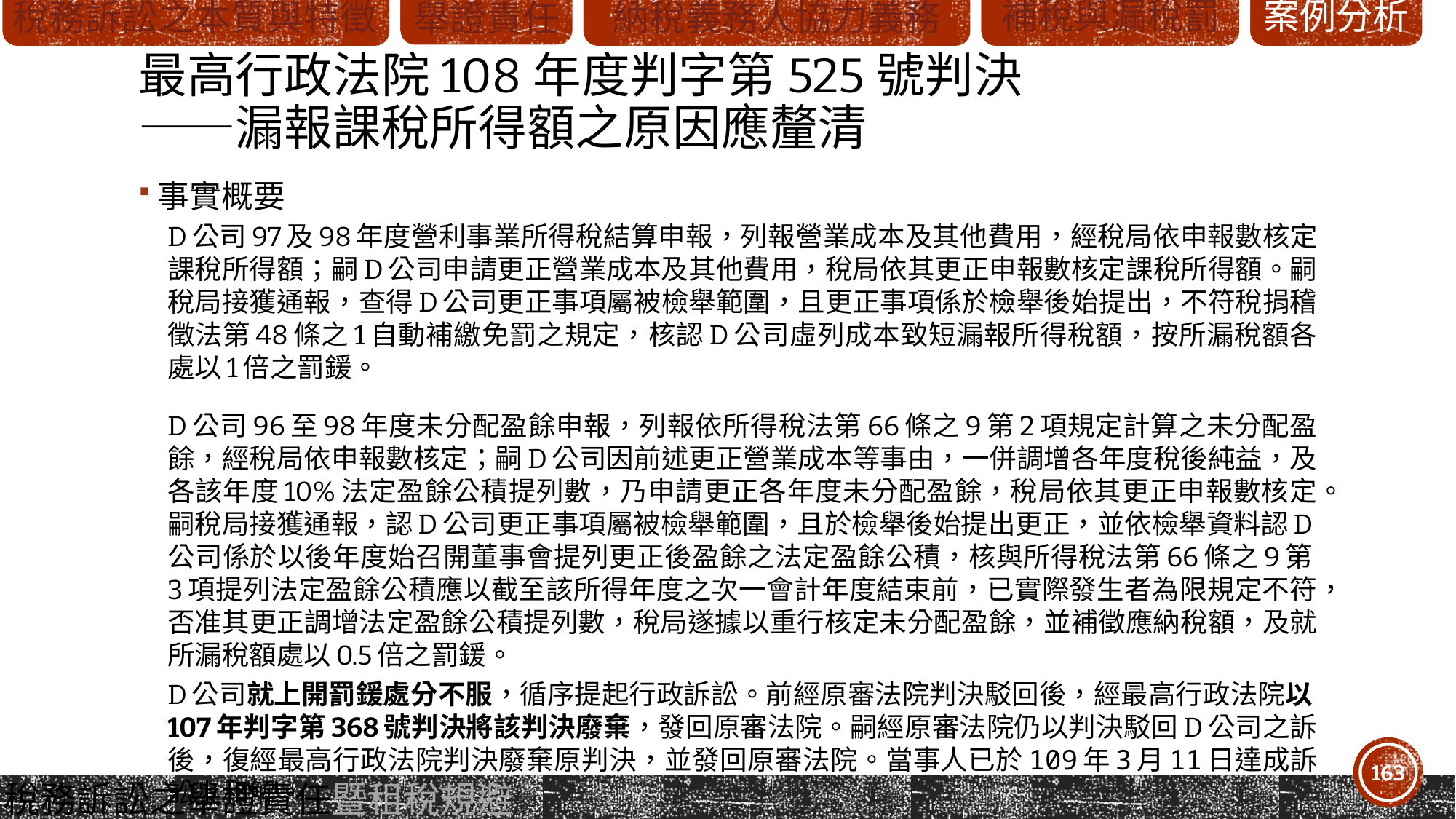

# 最高行政法院108年度判字第525號判決 ——漏報課稅所得額之原因應釐清
事實概要
D公司97及98年度營利事業所得稅結算申報，列報營業成本及其他費用，經稅局依申報數核定課稅所得額；嗣D公司申請更正營業成本及其他費用，稅局依其更正申報數核定課稅所得額。嗣稅局接獲通報，查得D公司更正事項屬被檢舉範圍，且更正事項係於檢舉後始提出，不符稅捐稽徵法第48條之1自動補繳免罰之規定，核認D公司虛列成本致短漏報所得稅額，按所漏稅額各處以1倍之罰鍰。

D公司96至98年度未分配盈餘申報，列報依所得稅法第66條之9第2項規定計算之未分配盈餘，經稅局依申報數核定；嗣D公司因前述更正營業成本等事由，一併調增各年度稅後純益，及各該年度10%法定盈餘公積提列數，乃申請更正各年度未分配盈餘，稅局依其更正申報數核定。嗣稅局接獲通報，認D公司更正事項屬被檢舉範圍，且於檢舉後始提出更正，並依檢舉資料認D公司係於以後年度始召開董事會提列更正後盈餘之法定盈餘公積，核與所得稅法第66條之9第3項提列法定盈餘公積應以截至該所得年度之次一會計年度結束前，已實際發生者為限規定不符，否准其更正調增法定盈餘公積提列數，稅局遂據以重行核定未分配盈餘，並補徵應納稅額，及就所漏稅額處以0.5倍之罰鍰。
D公司就上開罰鍰處分不服，循序提起行政訴訟。前經原審法院判決駁回後，經最高行政法院以107年判字第368號判決將該判決廢棄，發回原審法院。嗣經原審法院仍以判決駁回D公司之訴後，復經最高行政法院判決廢棄原判決，並發回原審法院。當事人已於109年3月11日達成訴訟上和解。
163